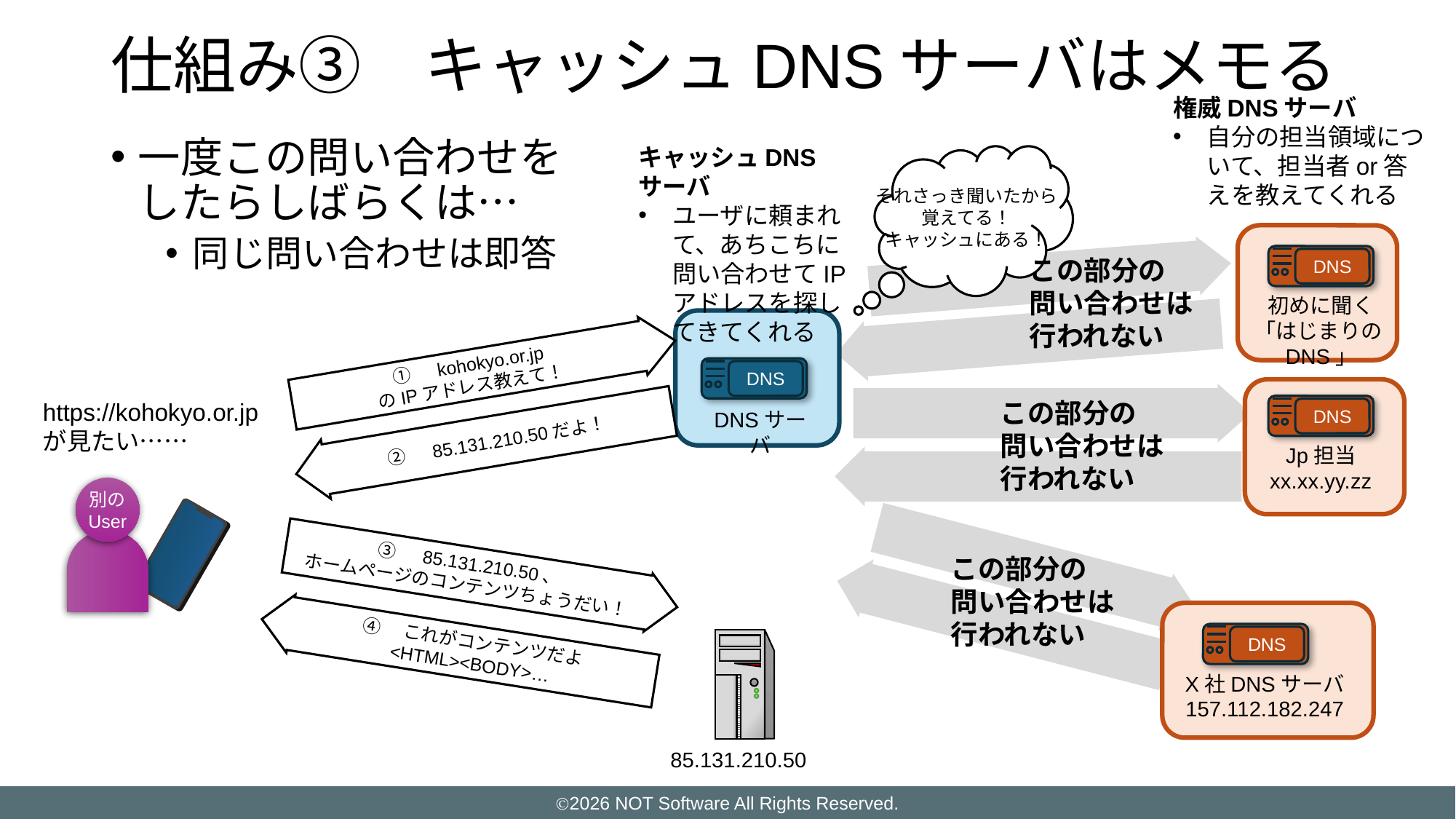

# 仕組み③　キャッシュDNSサーバはメモる
権威DNSサーバ
自分の担当領域について、担当者or答えを教えてくれる
一度この問い合わせを
したらしばらくは…
同じ問い合わせは即答
キャッシュDNSサーバ
ユーザに頼まれて、あちこちに問い合わせてIPアドレスを探してきてくれる
それさっき聞いたから
覚えてる！
キャッシュにある！

DNS

この部分の
問い合わせは
行われない

初めに聞く
「はじまりのDNS」

①　kohokyo.or.jp
のIPアドレス教えて！

DNS

この部分の
問い合わせは
行われない
https://kohokyo.or.jp
が見たい……

DNS

DNSサーバ
②　85.131.210.50だよ！
Jp担当
xx.xx.yy.zz

別の
User

この部分の
問い合わせは
行われない
③　85.131.210.50、
ホームページのコンテンツちょうだい！

④　これがコンテンツだよ
<HTML><BODY>…

DNS

X社DNSサーバ
157.112.182.247
85.131.210.50